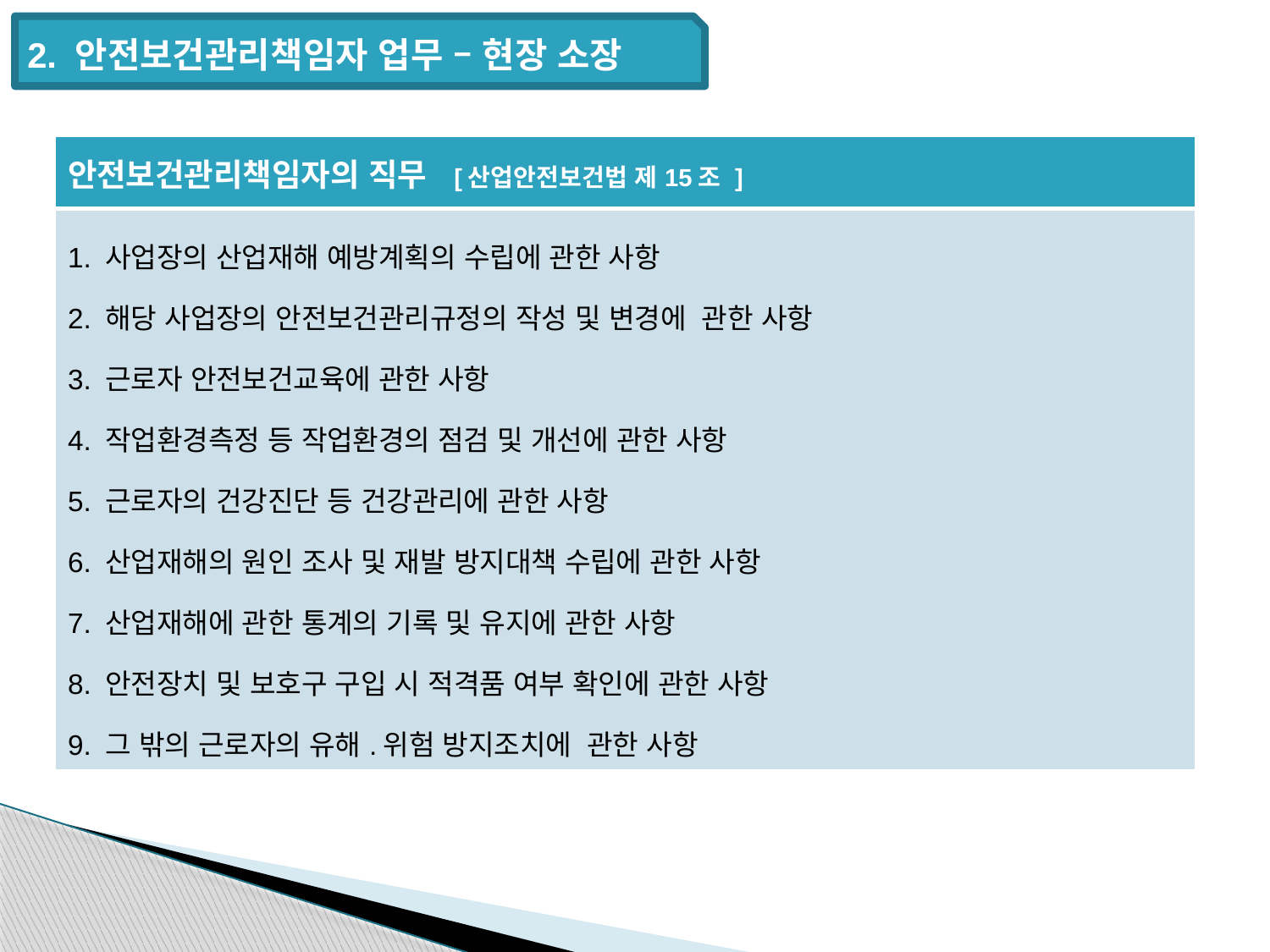

2. 안전보건관리책임자 업무 – 현장 소장
| 안전보건관리책임자의 직무 [산업안전보건법 제15조 ] |
| --- |
| 1. 사업장의 산업재해 예방계획의 수립에 관한 사항 2. 해당 사업장의 안전보건관리규정의 작성 및 변경에 관한 사항 3. 근로자 안전보건교육에 관한 사항 4. 작업환경측정 등 작업환경의 점검 및 개선에 관한 사항 5. 근로자의 건강진단 등 건강관리에 관한 사항 6. 산업재해의 원인 조사 및 재발 방지대책 수립에 관한 사항 7. 산업재해에 관한 통계의 기록 및 유지에 관한 사항 8. 안전장치 및 보호구 구입 시 적격품 여부 확인에 관한 사항 9. 그 밖의 근로자의 유해.위험 방지조치에 관한 사항 |